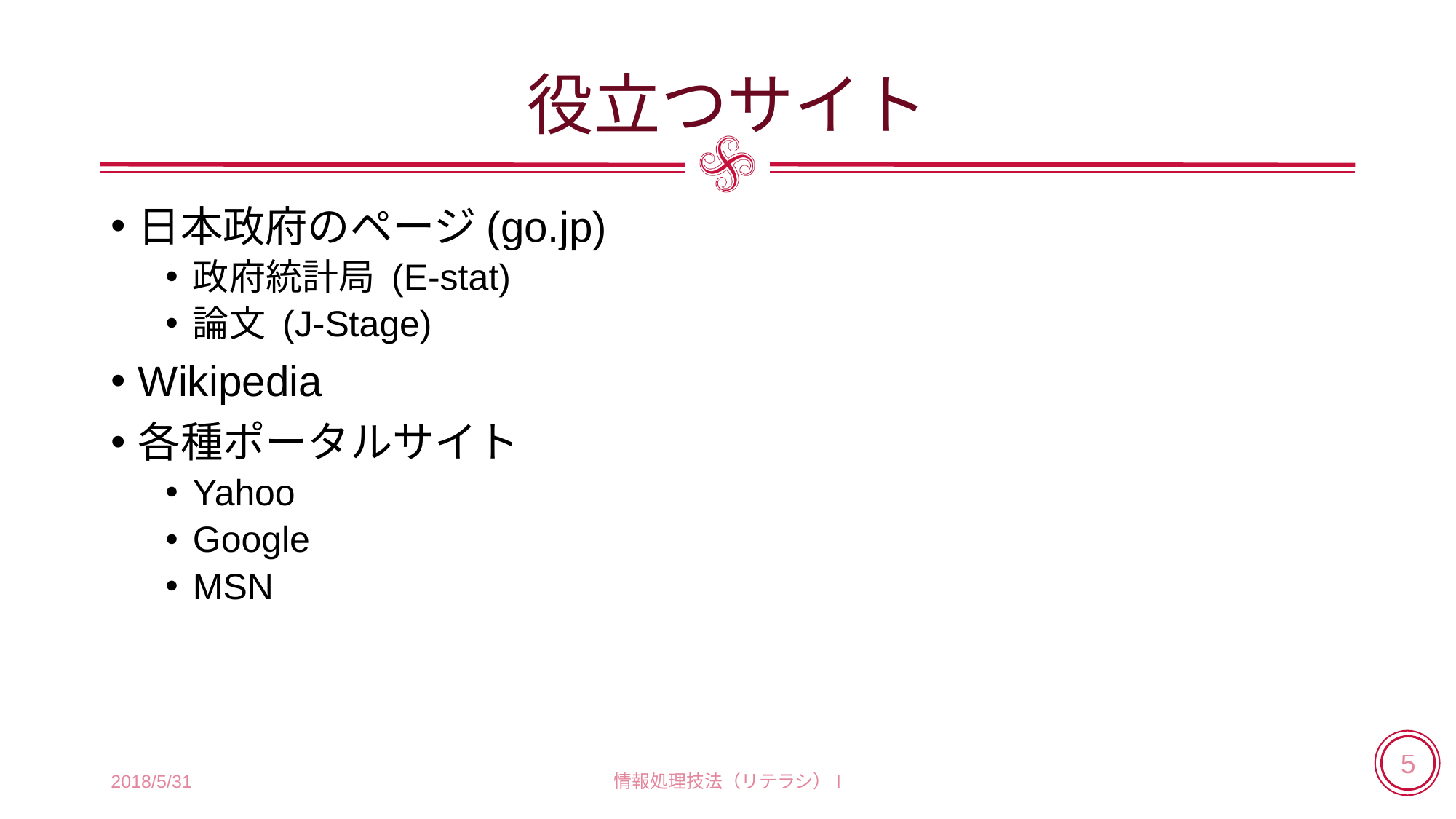

# 役立つサイト
日本政府のページ(go.jp)
政府統計局 (E-stat)
論文 (J-Stage)
Wikipedia
各種ポータルサイト
Yahoo
Google
MSN
2018/5/31
情報処理技法（リテラシ）I